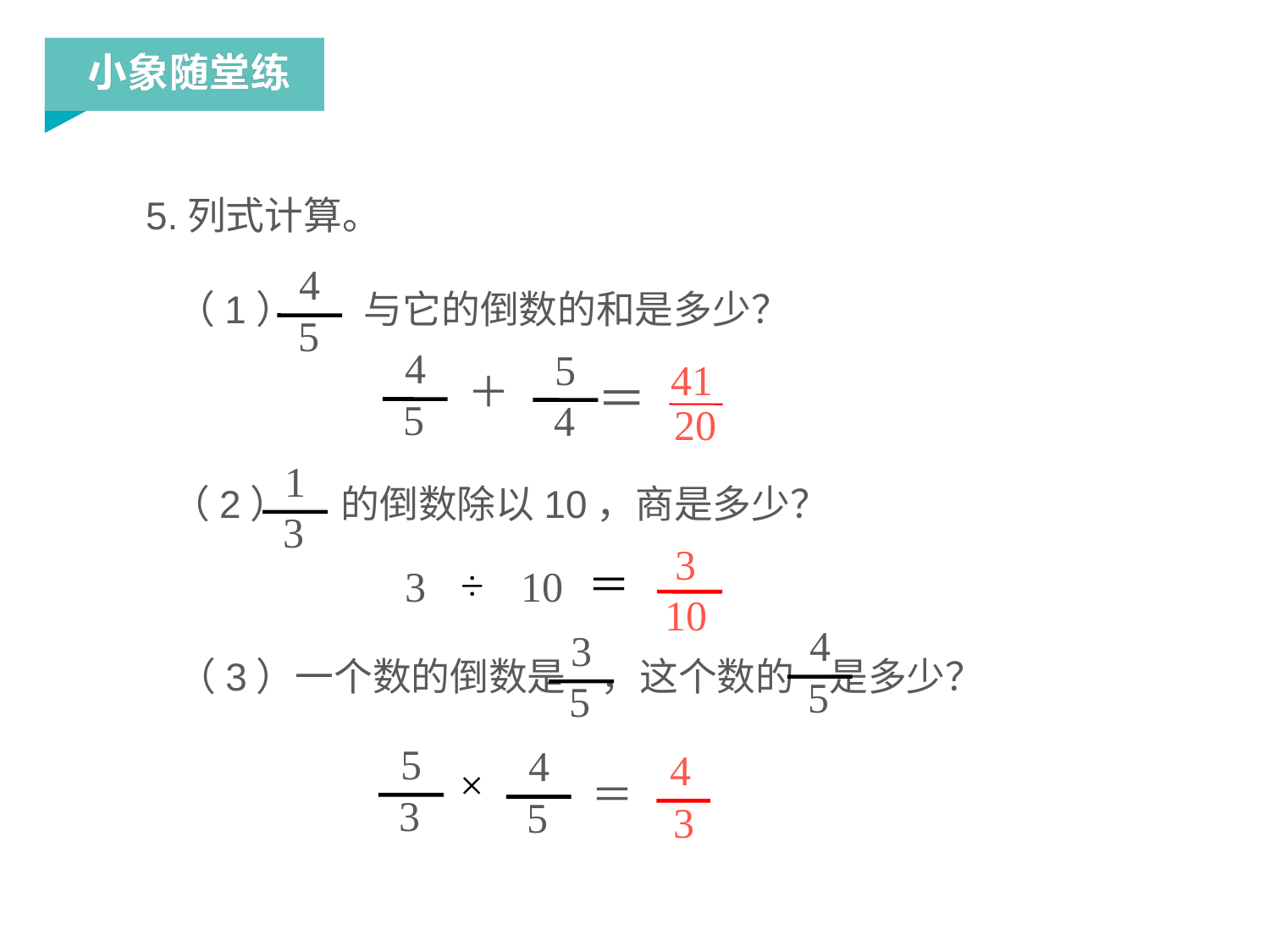

5.列式计算。
4
5

（1）        与它的倒数的和是多少？
4
5

5
4

41
20

＋
＝
1
3

（2）      的倒数除以10，商是多少？
3
10

÷
＝
3
10
4
5

3
5

（3）一个数的倒数是    ，这个数的    是多少？
5
3

4
5

4
3

×
＝